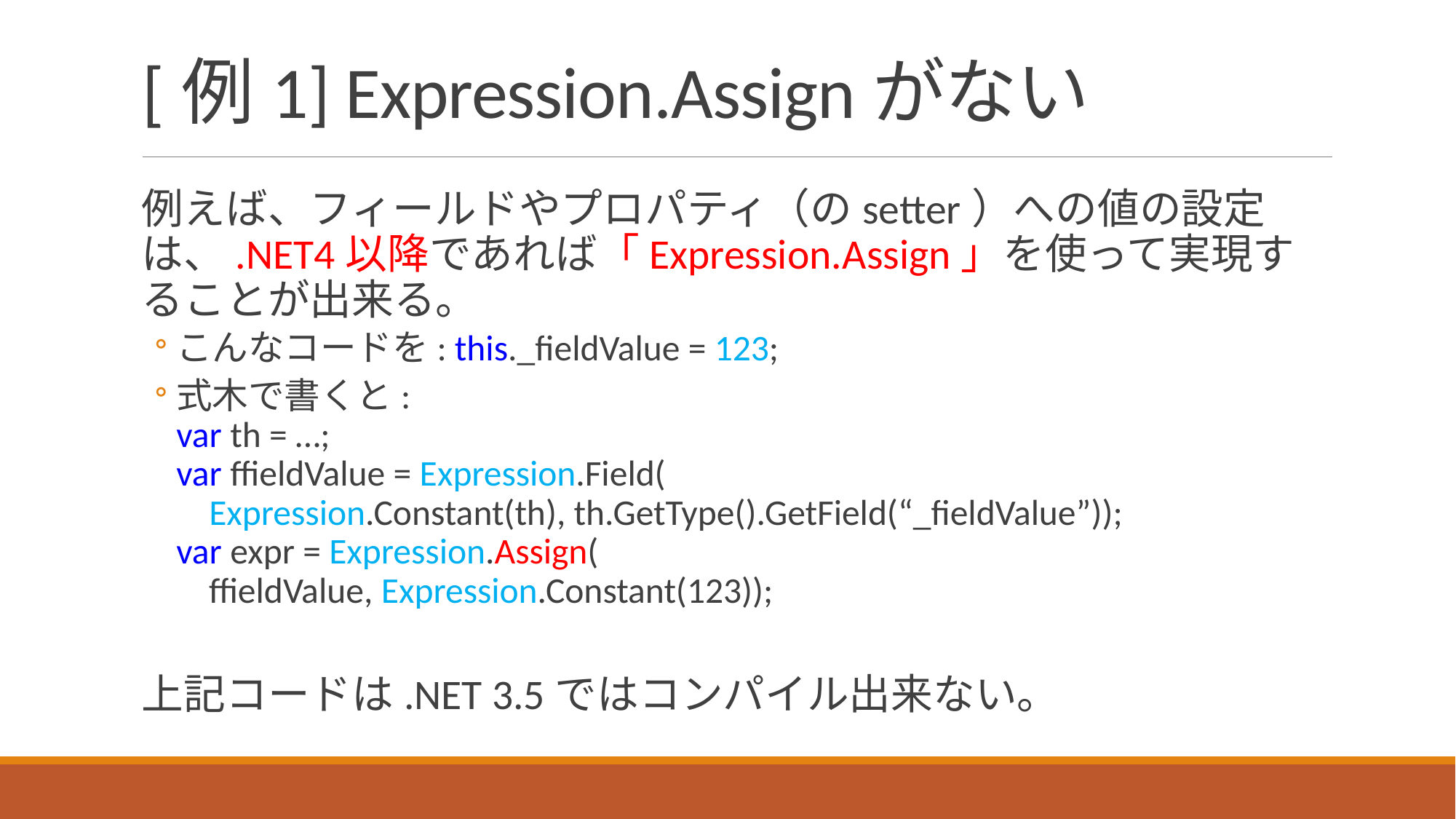

# [例1] Expression.Assignがない
例えば、フィールドやプロパティ（のsetter）への値の設定は、.NET4以降であれば「Expression.Assign」を使って実現することが出来る。
こんなコードを: this._fieldValue = 123;
式木で書くと:
var th = …;
var ffieldValue = Expression.Field(
    Expression.Constant(th), th.GetType().GetField(“_fieldValue”));
var expr = Expression.Assign(
    ffieldValue, Expression.Constant(123));
上記コードは.NET 3.5ではコンパイル出来ない。